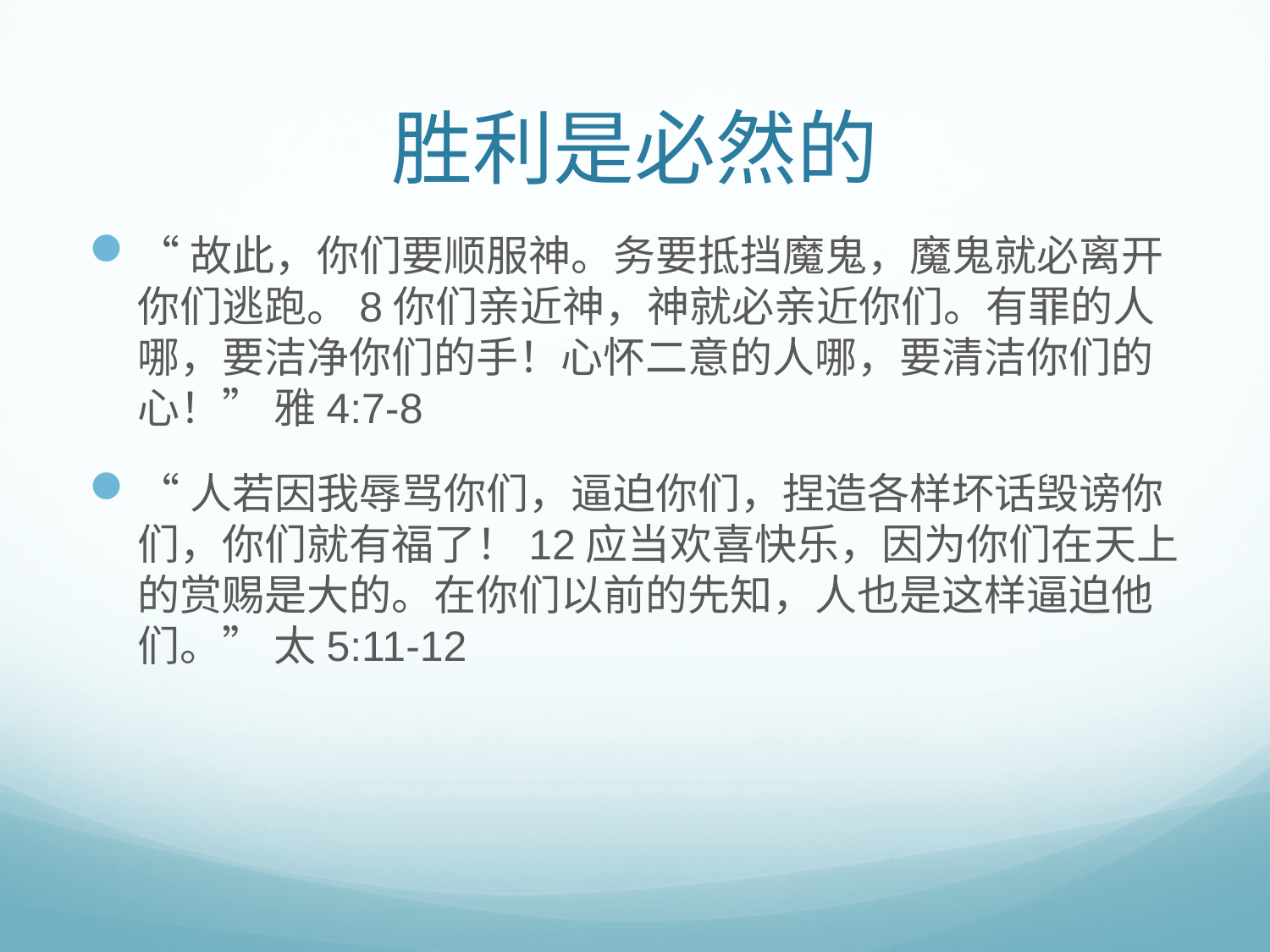

# 胜利是必然的
“故此，你们要顺服神。务要抵挡魔鬼，魔鬼就必离开你们逃跑。8你们亲近神，神就必亲近你们。有罪的人哪，要洁净你们的手！心怀二意的人哪，要清洁你们的心！” 雅4:7-8
“人若因我辱骂你们，逼迫你们，捏造各样坏话毁谤你们，你们就有福了！12应当欢喜快乐，因为你们在天上的赏赐是大的。在你们以前的先知，人也是这样逼迫他们。” 太5:11-12